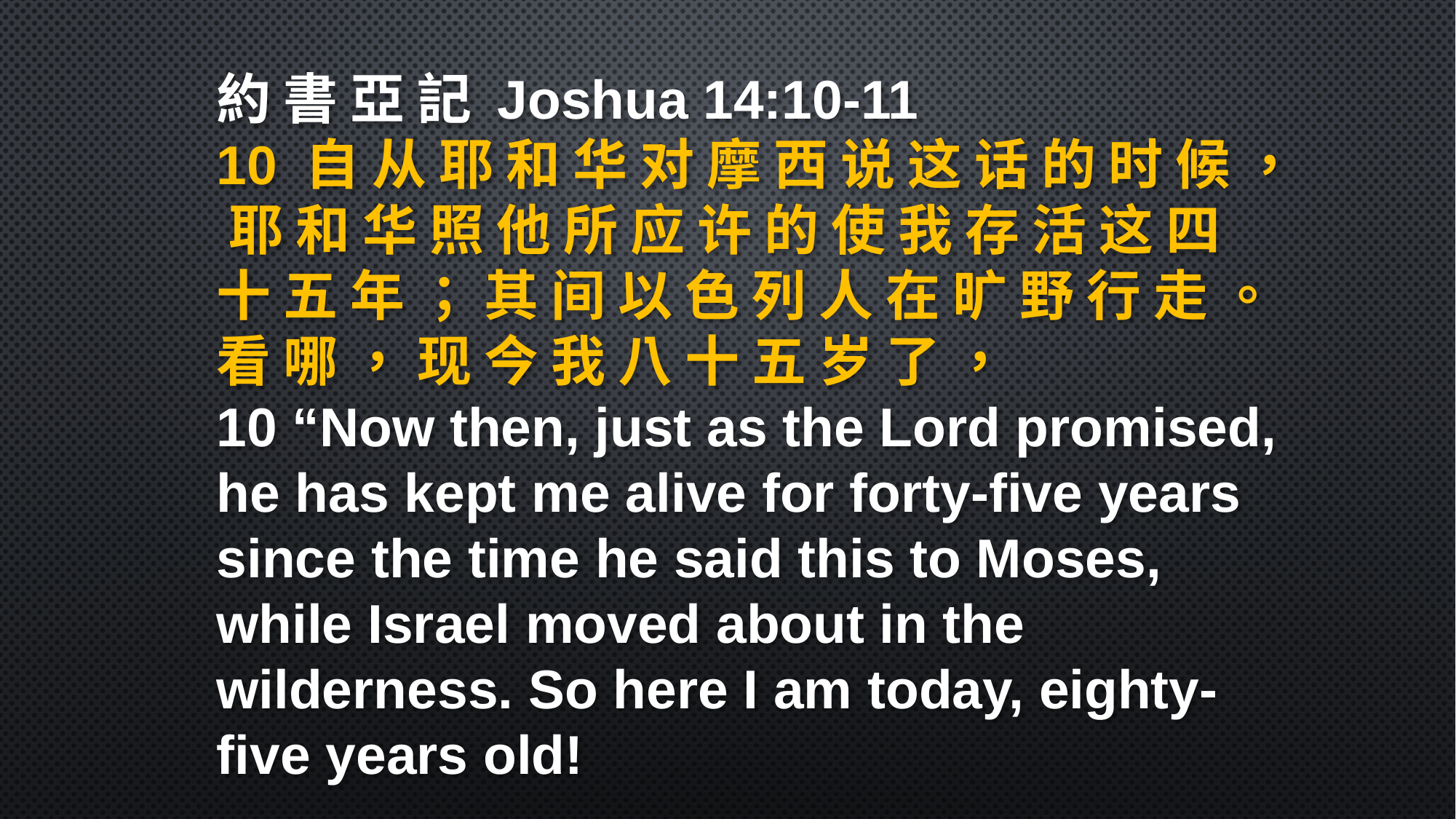

約 書 亞 記 Joshua 14:10-11
10 自 从 耶 和 华 对 摩 西 说 这 话 的 时 候 ， 耶 和 华 照 他 所 应 许 的 使 我 存 活 这 四 十 五 年 ； 其 间 以 色 列 人 在 旷 野 行 走 。 看 哪 ， 现 今 我 八 十 五 岁 了 ，
10 “Now then, just as the Lord promised, he has kept me alive for forty-five years since the time he said this to Moses, while Israel moved about in the wilderness. So here I am today, eighty-five years old!